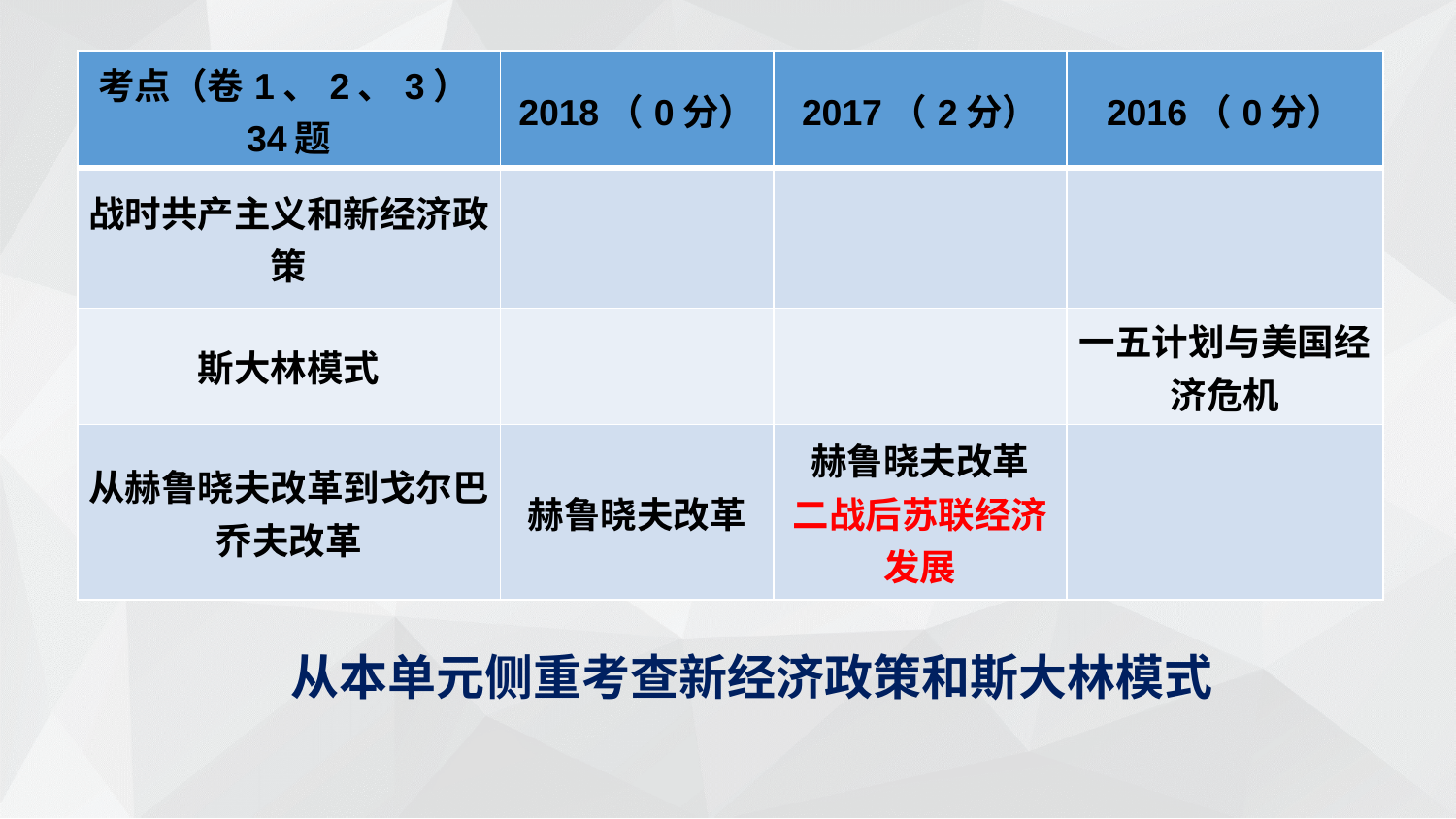

| 考点（卷1、2、3）34题 | 2018（0分） | 2017（2分） | 2016（0分） |
| --- | --- | --- | --- |
| 战时共产主义和新经济政策 |  |  |  |
| 斯大林模式 |  |  | 一五计划与美国经济危机 |
| 从赫鲁晓夫改革到戈尔巴乔夫改革 | 赫鲁晓夫改革 | 赫鲁晓夫改革 二战后苏联经济发展 |  |
从本单元侧重考查新经济政策和斯大林模式